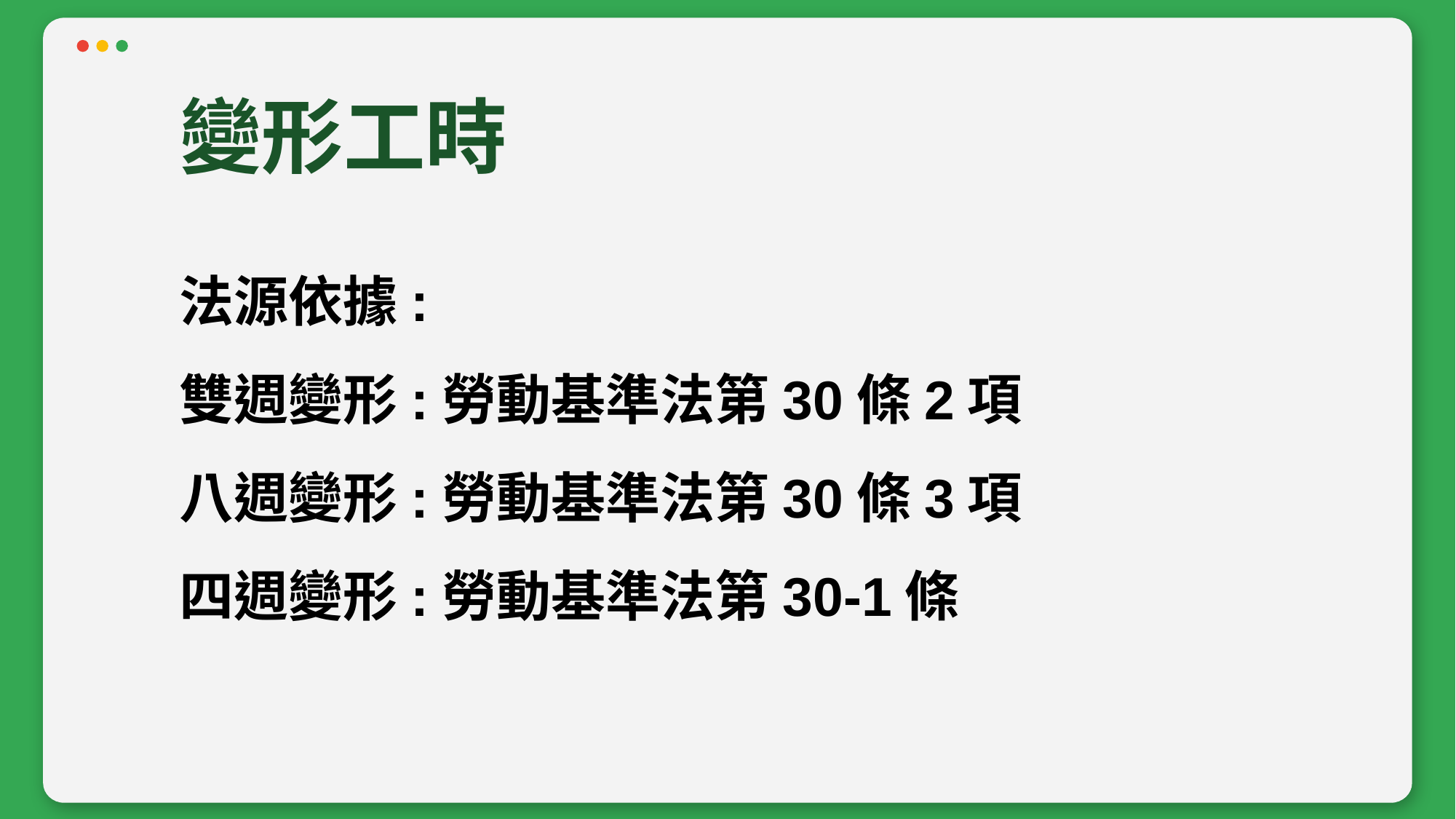

變形工時
法源依據:
雙週變形:勞動基準法第30條2項
八週變形:勞動基準法第30條3項
四週變形:勞動基準法第30-1條